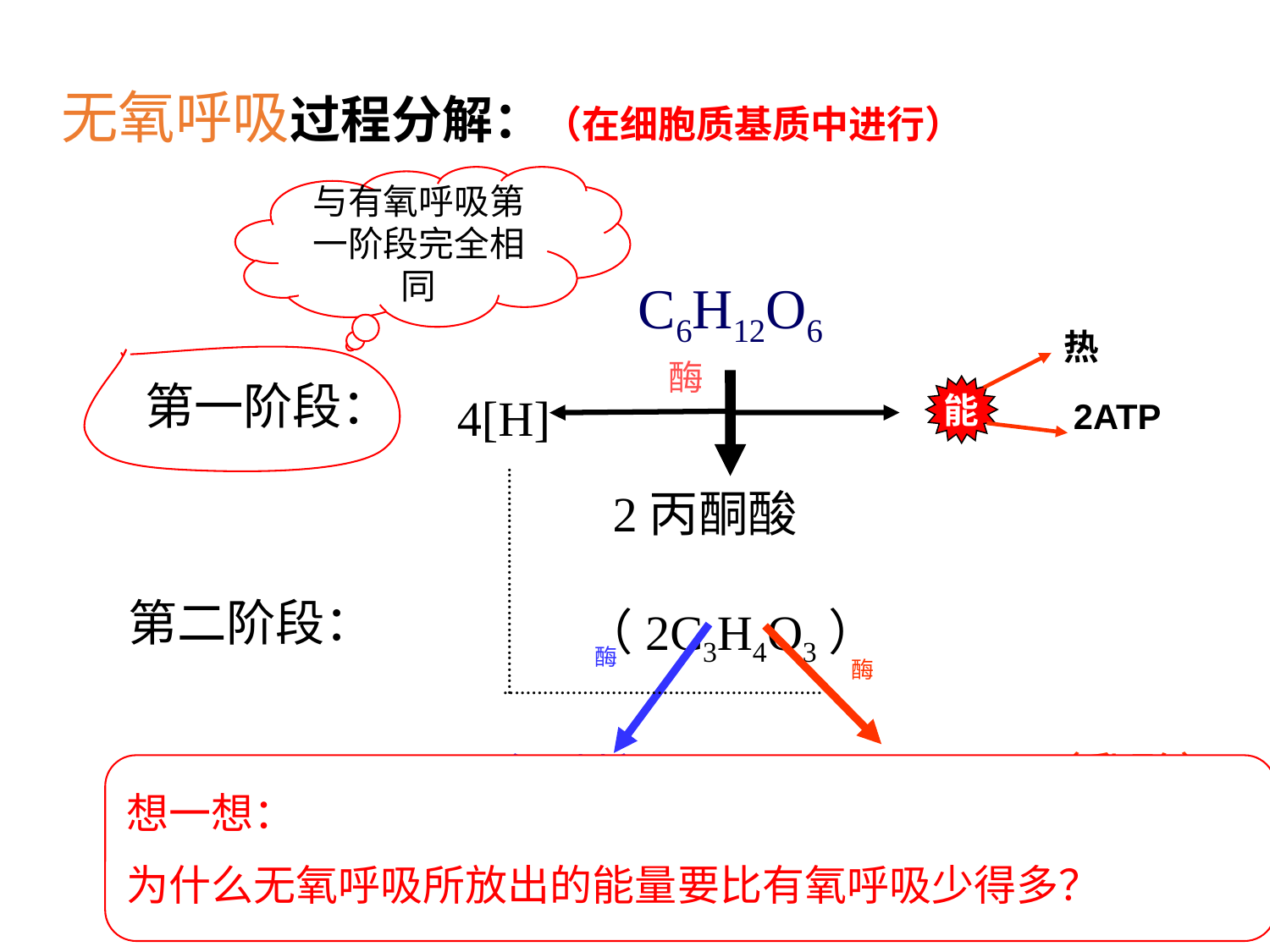

无氧呼吸过程分解：（在细胞质基质中进行）
与有氧呼吸第一阶段完全相同
C6H12O6
热

能

2ATP

酶
第一阶段：

4[H]

........................................
     2丙酮酸              （2C3H4O3）
第二阶段：

酶

酶
........................................................
2C3H6O3（乳酸）
2C2H5OH（酒精）+2CO2
想一想：
为什么无氧呼吸所放出的能量要比有氧呼吸少得多？
(大部分高等植物、酵母菌)
（马铃薯块茎、玉米胚、动物肌细胞、乳酸菌）